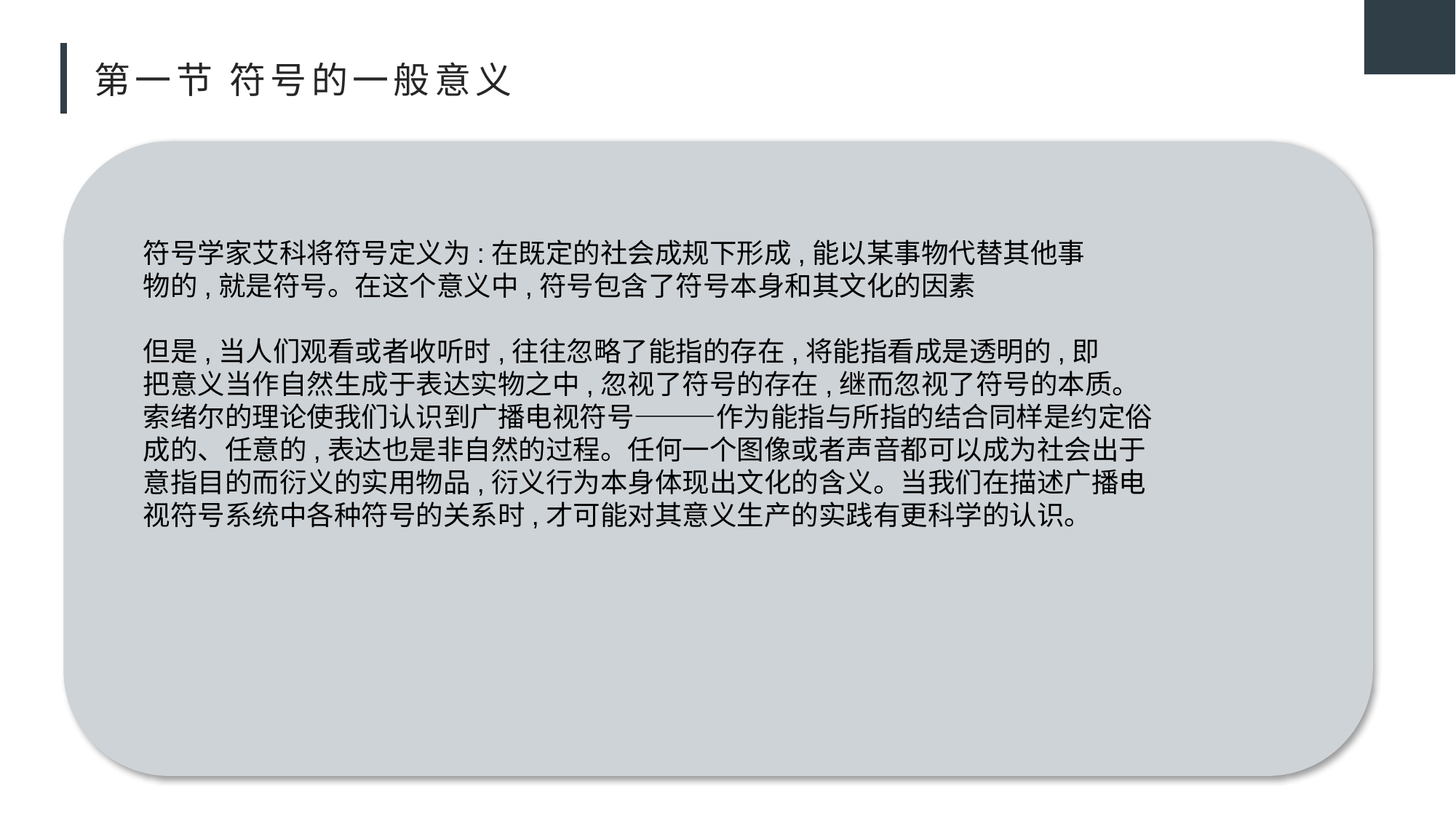

# 第一节 符号的一般意义

符号学家艾科将符号定义为:在既定的社会成规下形成,能以某事物代替其他事
物的,就是符号。在这个意义中,符号包含了符号本身和其文化的因素

但是,当人们观看或者收听时,往往忽略了能指的存在,将能指看成是透明的,即
把意义当作自然生成于表达实物之中,忽视了符号的存在,继而忽视了符号的本质。
索绪尔的理论使我们认识到广播电视符号———作为能指与所指的结合同样是约定俗
成的、任意的,表达也是非自然的过程。任何一个图像或者声音都可以成为社会出于
意指目的而衍义的实用物品,衍义行为本身体现出文化的含义。当我们在描述广播电
视符号系统中各种符号的关系时,才可能对其意义生产的实践有更科学的认识。